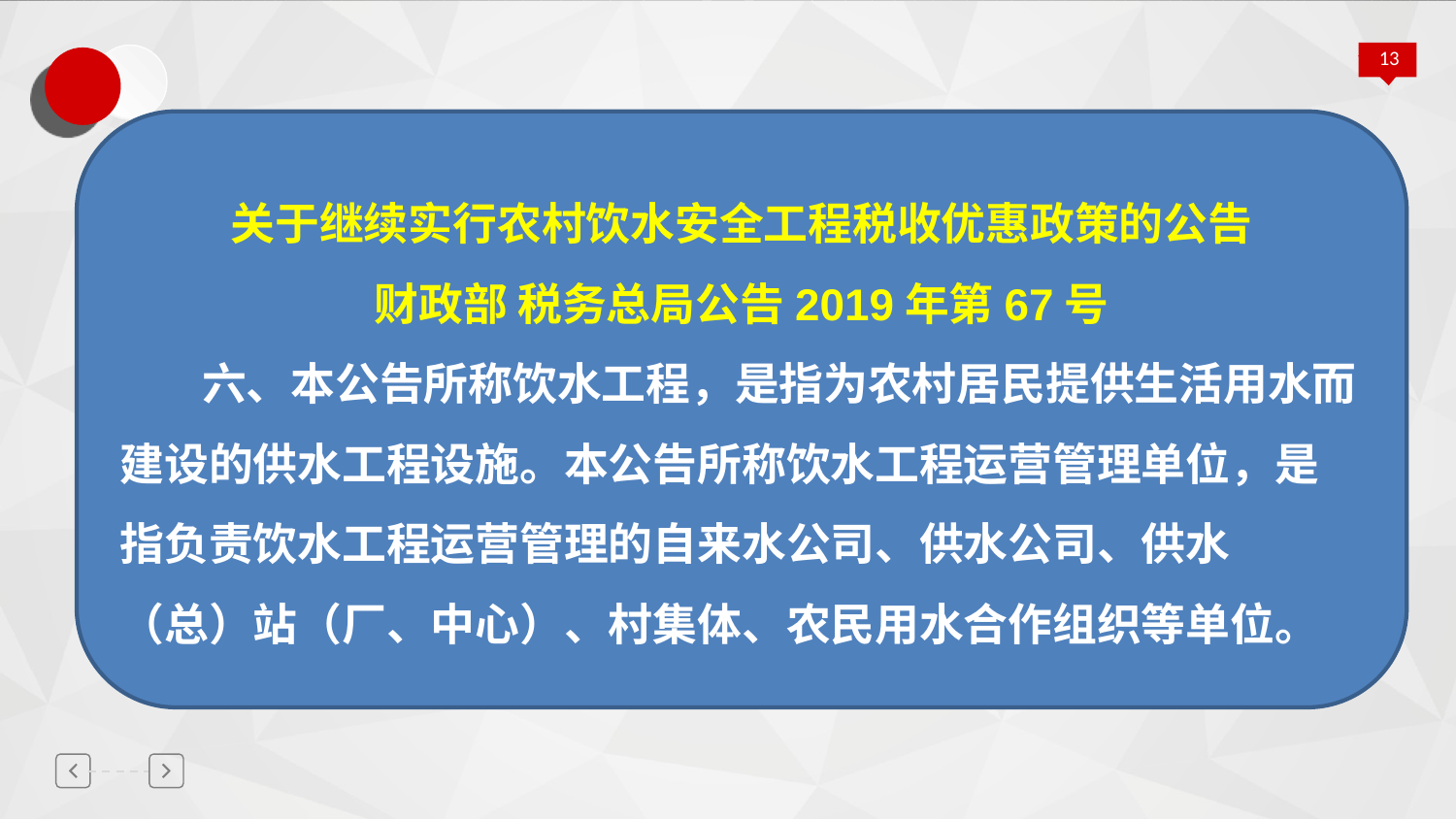

关于继续实行农村饮水安全工程税收优惠政策的公告
财政部 税务总局公告2019年第67号
       六、本公告所称饮水工程，是指为农村居民提供生活用水而建设的供水工程设施。本公告所称饮水工程运营管理单位，是指负责饮水工程运营管理的自来水公司、供水公司、供水（总）站（厂、中心）、村集体、农民用水合作组织等单位。